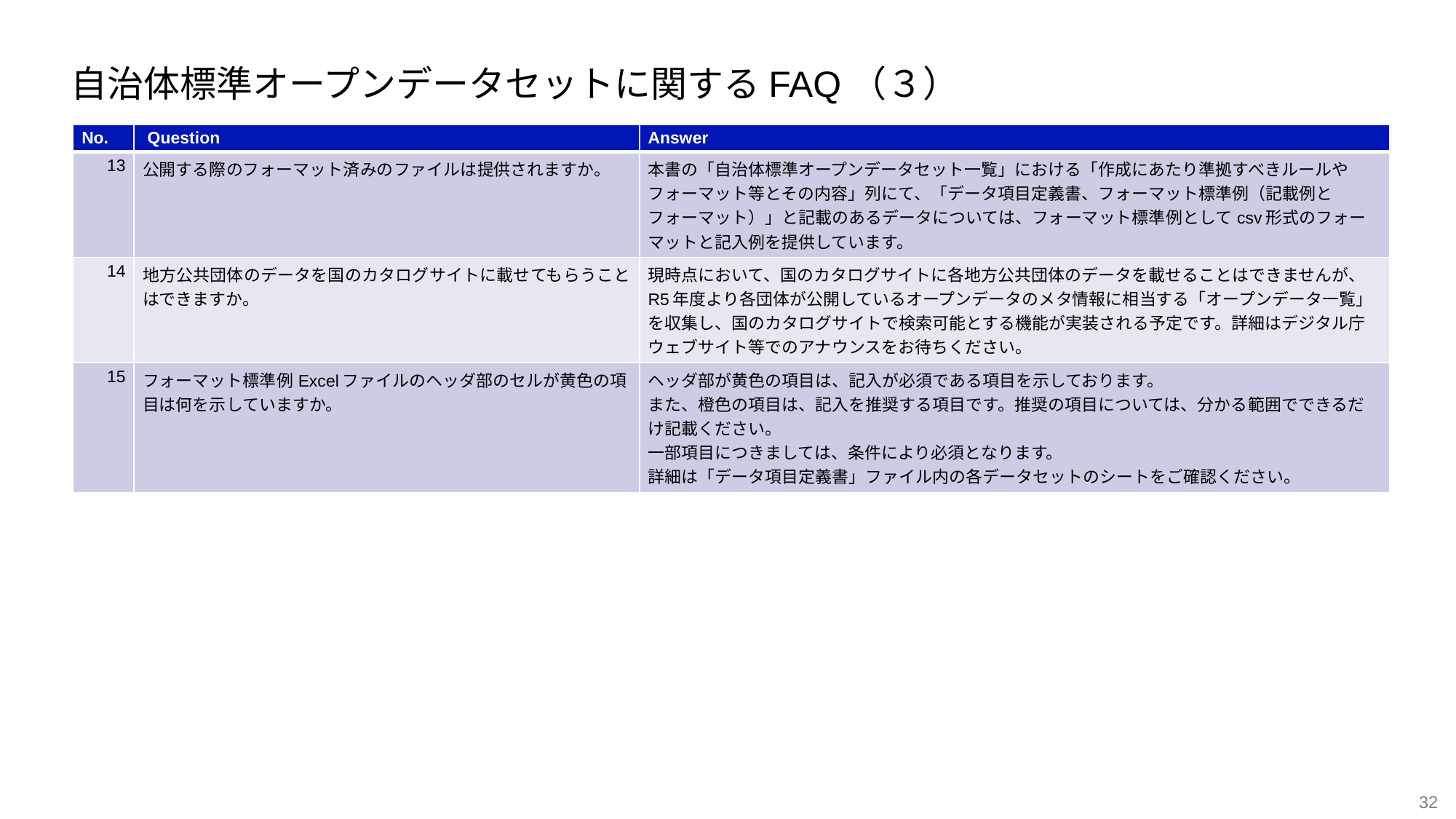

# 自治体標準オープンデータセットに関するFAQ（３）
| No. | Question | Answer |
| --- | --- | --- |
| 13 | 公開する際のフォーマット済みのファイルは提供されますか。 | 本書の「自治体標準オープンデータセット一覧」における「作成にあたり準拠すべきルールやフォーマット等とその内容」列にて、「データ項目定義書、フォーマット標準例（記載例とフォーマット）」と記載のあるデータについては、フォーマット標準例としてcsv形式のフォーマットと記入例を提供しています。 |
| 14 | 地方公共団体のデータを国のカタログサイトに載せてもらうことはできますか。 | 現時点において、国のカタログサイトに各地方公共団体のデータを載せることはできませんが、R5年度より各団体が公開しているオープンデータのメタ情報に相当する「オープンデータ一覧」を収集し、国のカタログサイトで検索可能とする機能が実装される予定です。詳細はデジタル庁ウェブサイト等でのアナウンスをお待ちください。 |
| 15 | フォーマット標準例Excelファイルのヘッダ部のセルが黄色の項目は何を示していますか。 | ヘッダ部が黄色の項目は、記入が必須である項目を示しております。 また、橙色の項目は、記入を推奨する項目です。推奨の項目については、分かる範囲でできるだけ記載ください。 一部項目につきましては、条件により必須となります。 詳細は「データ項目定義書」ファイル内の各データセットのシートをご確認ください。 |